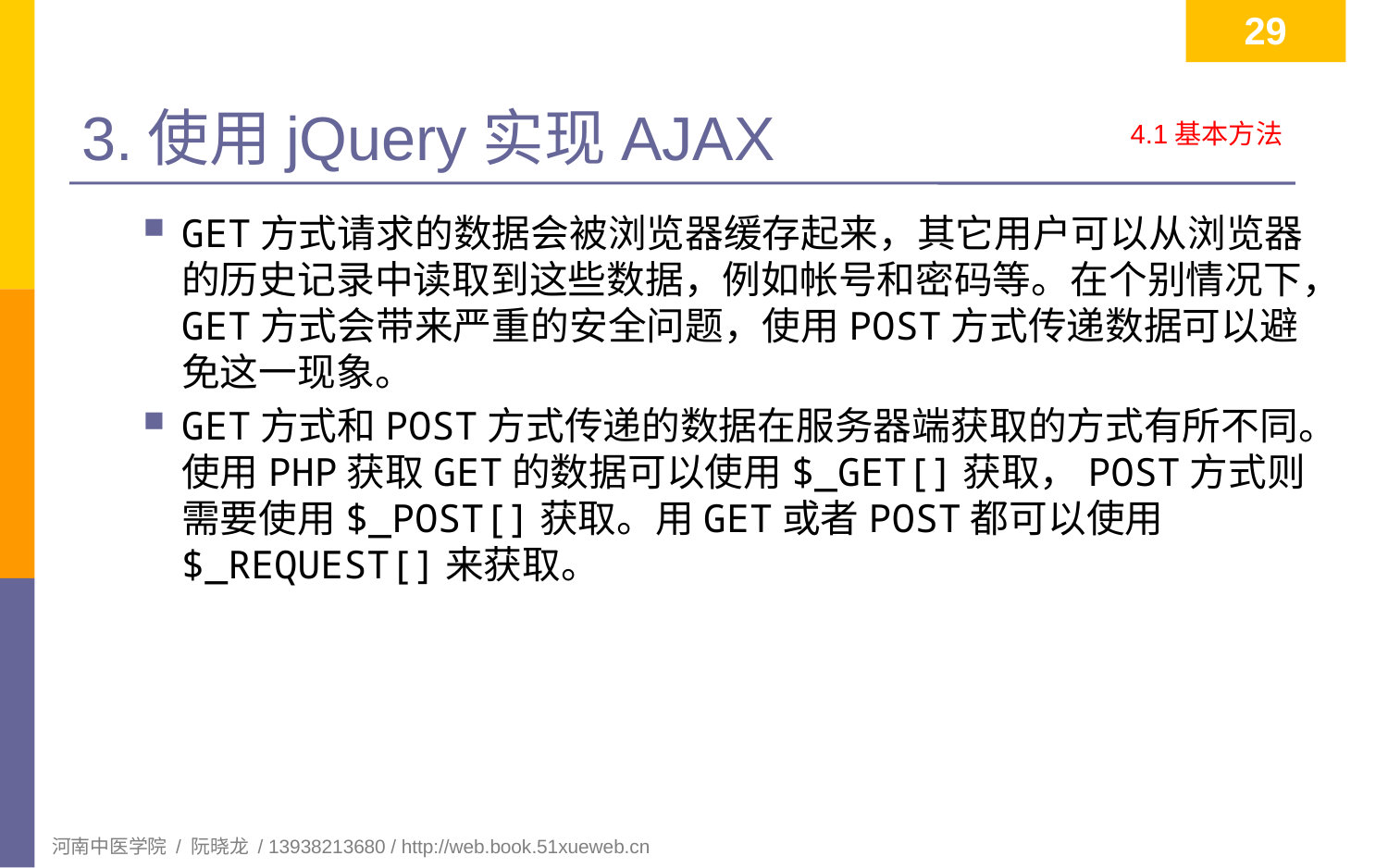

29
# 3.使用jQuery实现AJAX
4.1基本方法
GET方式请求的数据会被浏览器缓存起来，其它用户可以从浏览器的历史记录中读取到这些数据，例如帐号和密码等。在个别情况下，GET方式会带来严重的安全问题，使用POST方式传递数据可以避免这一现象。
GET方式和POST方式传递的数据在服务器端获取的方式有所不同。使用PHP获取GET的数据可以使用$_GET[]获取，POST方式则需要使用$_POST[]获取。用GET或者POST都可以使用$_REQUEST[]来获取。